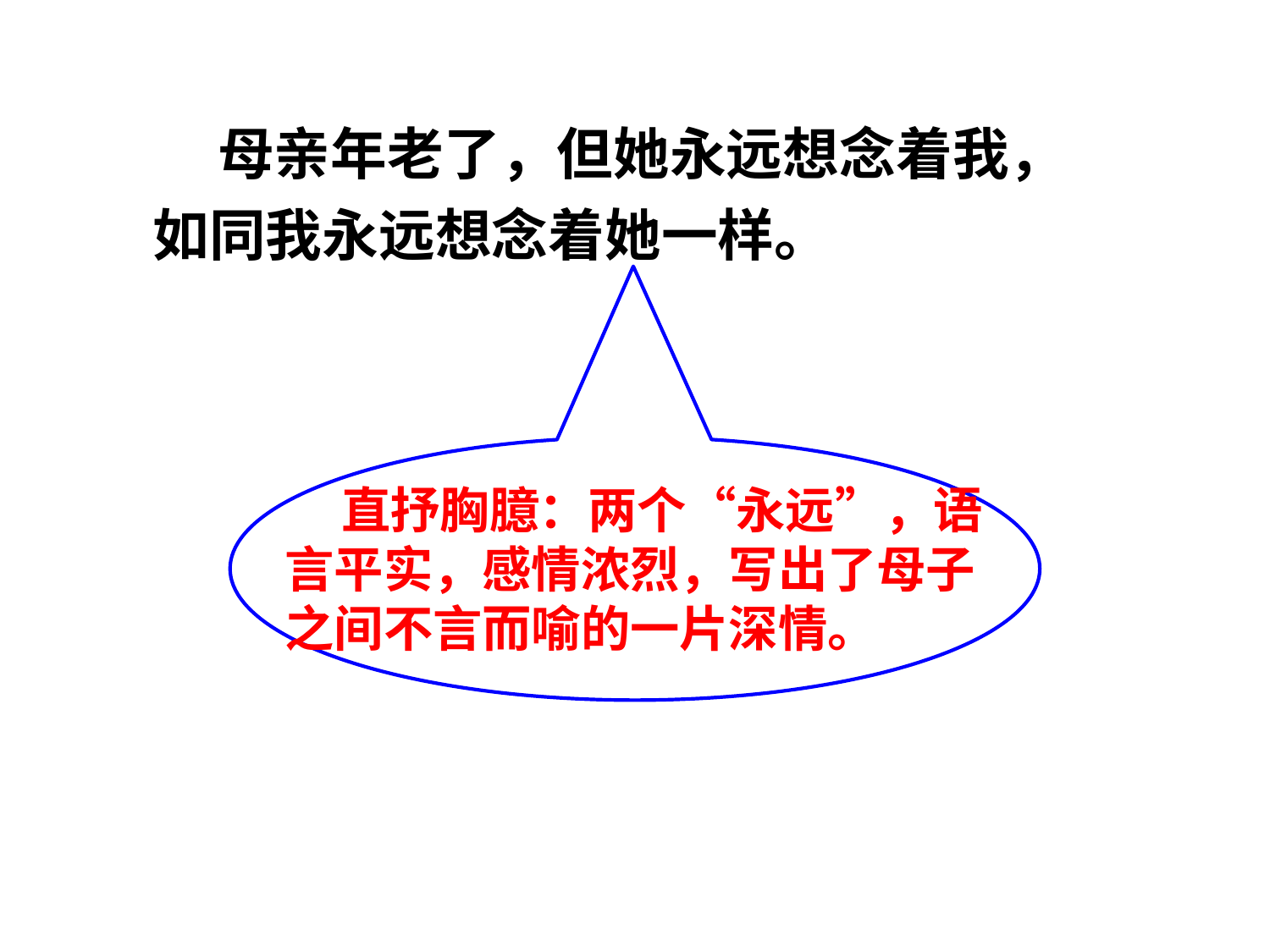

母亲年老了，但她永远想念着我，如同我永远想念着她一样。

    直抒胸臆：两个“永远”，语言平实，感情浓烈，写出了母子之间不言而喻的一片深情。